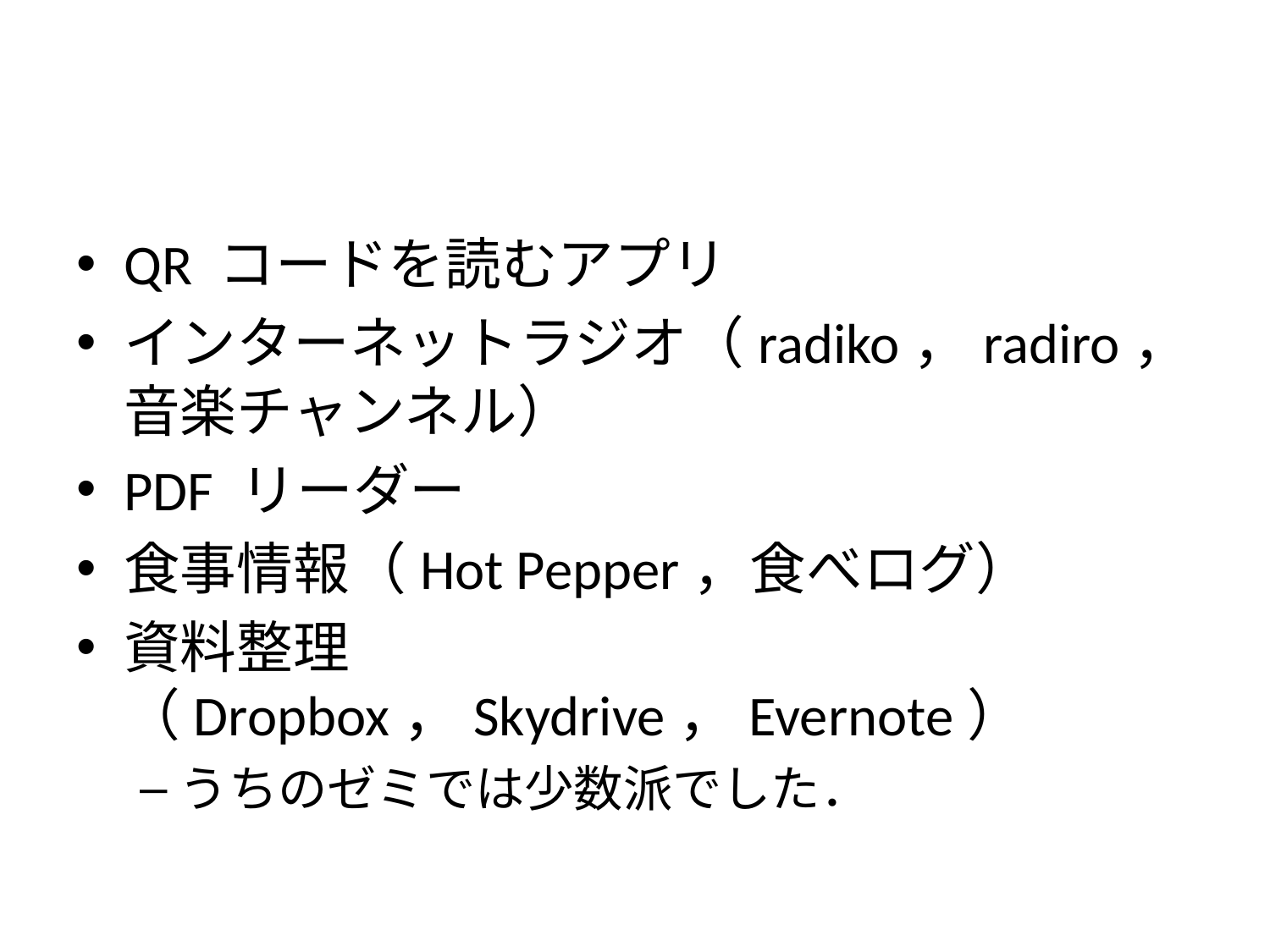

#
QR コードを読むアプリ
インターネットラジオ（radiko，radiro，音楽チャンネル）
PDF リーダー
食事情報（Hot Pepper，食べログ）
資料整理（Dropbox，Skydrive，Evernote）
うちのゼミでは少数派でした．